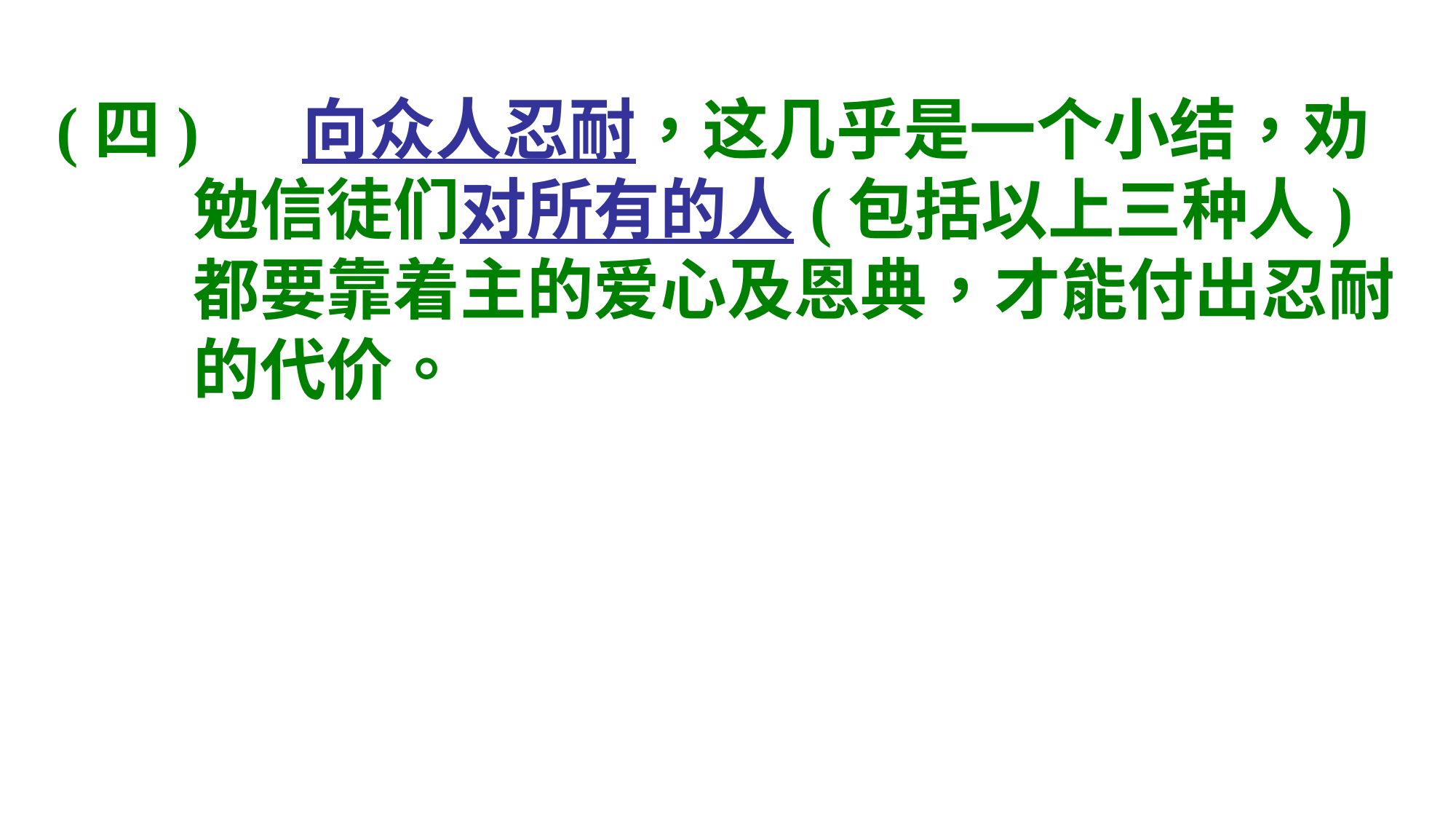

(四)	向众人忍耐，这几乎是一个小结，劝勉信徒们对所有的人(包括以上三种人)都要靠着主的爱心及恩典，才能付出忍耐的代价。